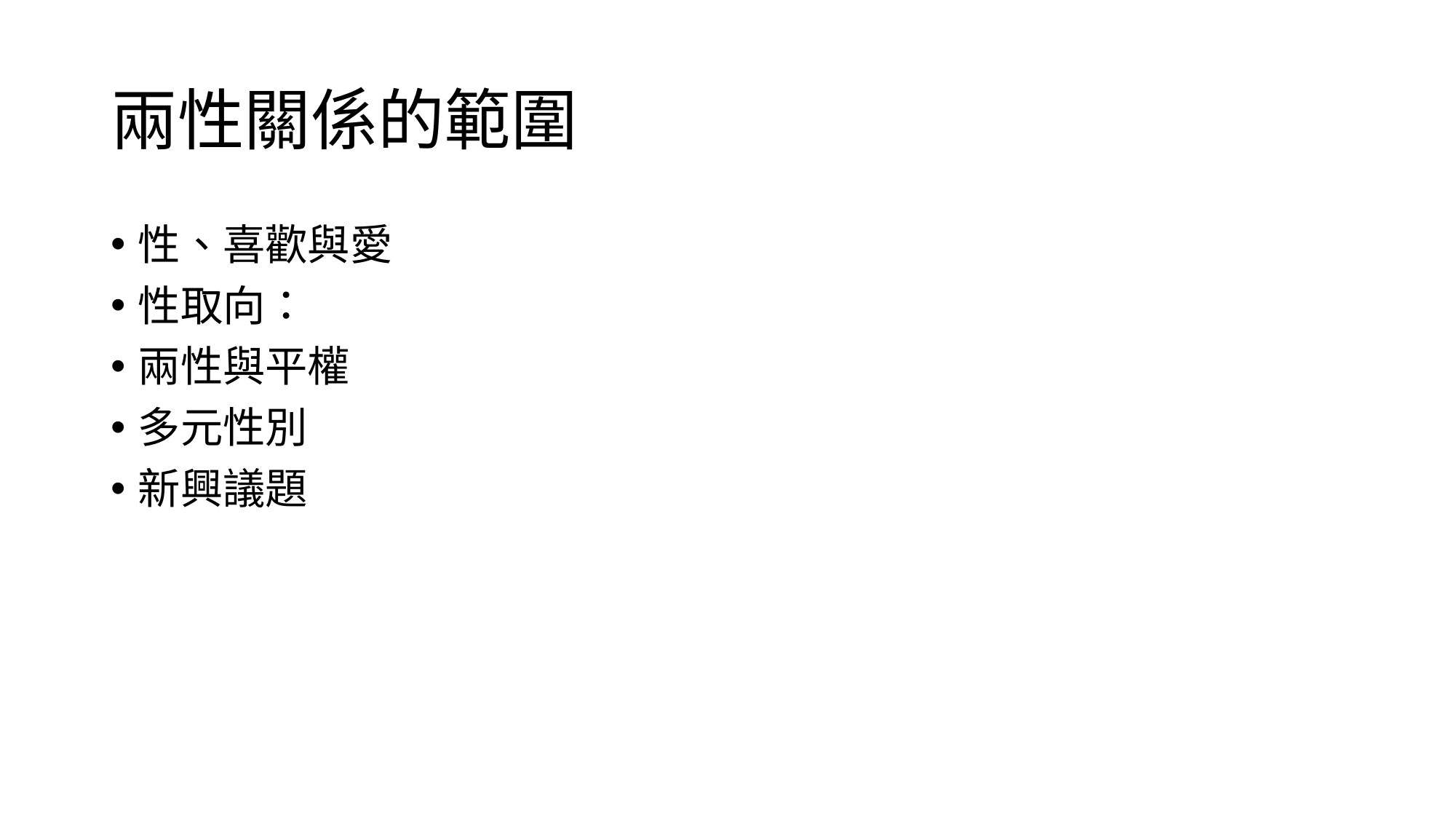

# 兩性關係的範圍
性、喜歡與愛
性取向：
兩性與平權
多元性別
新興議題